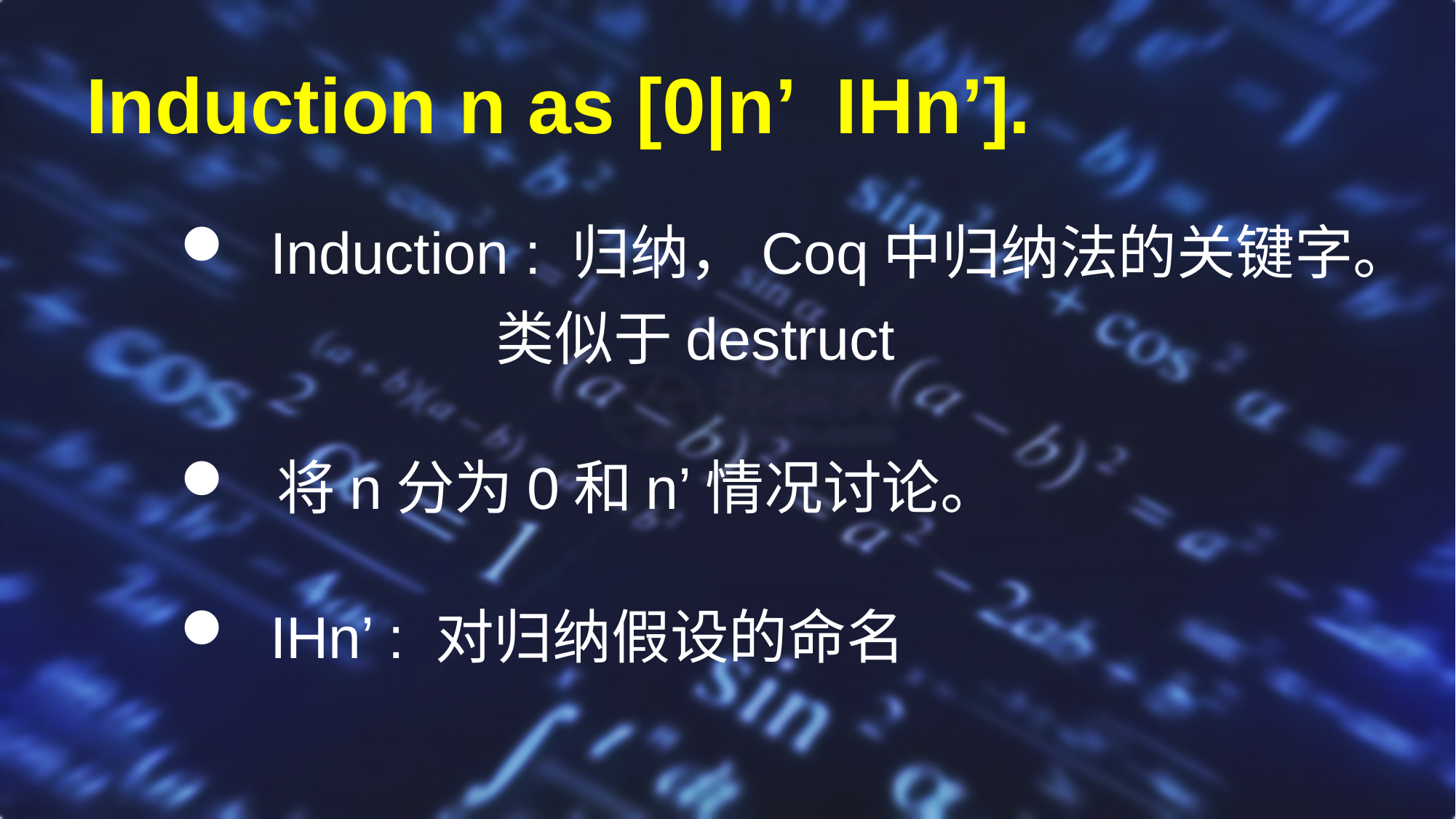

# Induction n as [0|n’  IHn’].
  Induction : 归纳，Coq中归纳法的关键字。
                                 类似于destruct

  将n分为0和n’情况讨论。

  IHn’ : 对归纳假设的命名